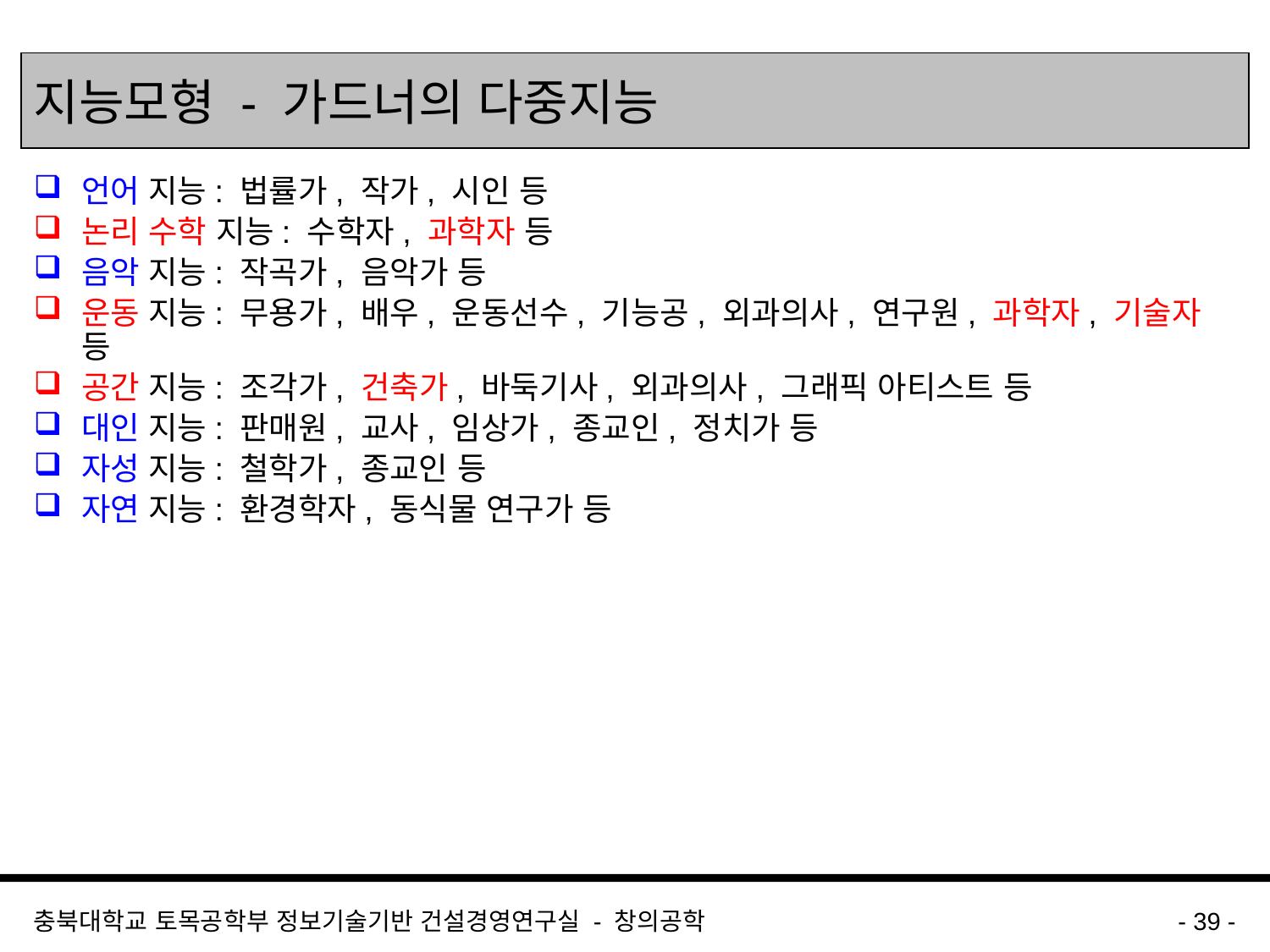

# 지능모형 - 가드너의 다중지능
언어 지능: 법률가, 작가, 시인 등
논리 수학 지능: 수학자, 과학자 등
음악 지능: 작곡가, 음악가 등
운동 지능: 무용가, 배우, 운동선수, 기능공, 외과의사, 연구원, 과학자, 기술자 등
공간 지능: 조각가, 건축가, 바둑기사, 외과의사, 그래픽 아티스트 등
대인 지능: 판매원, 교사, 임상가, 종교인, 정치가 등
자성 지능: 철학가, 종교인 등
자연 지능: 환경학자, 동식물 연구가 등
충북대학교 토목공학부 정보기술기반 건설경영연구실 - 창의공학
- 39 -